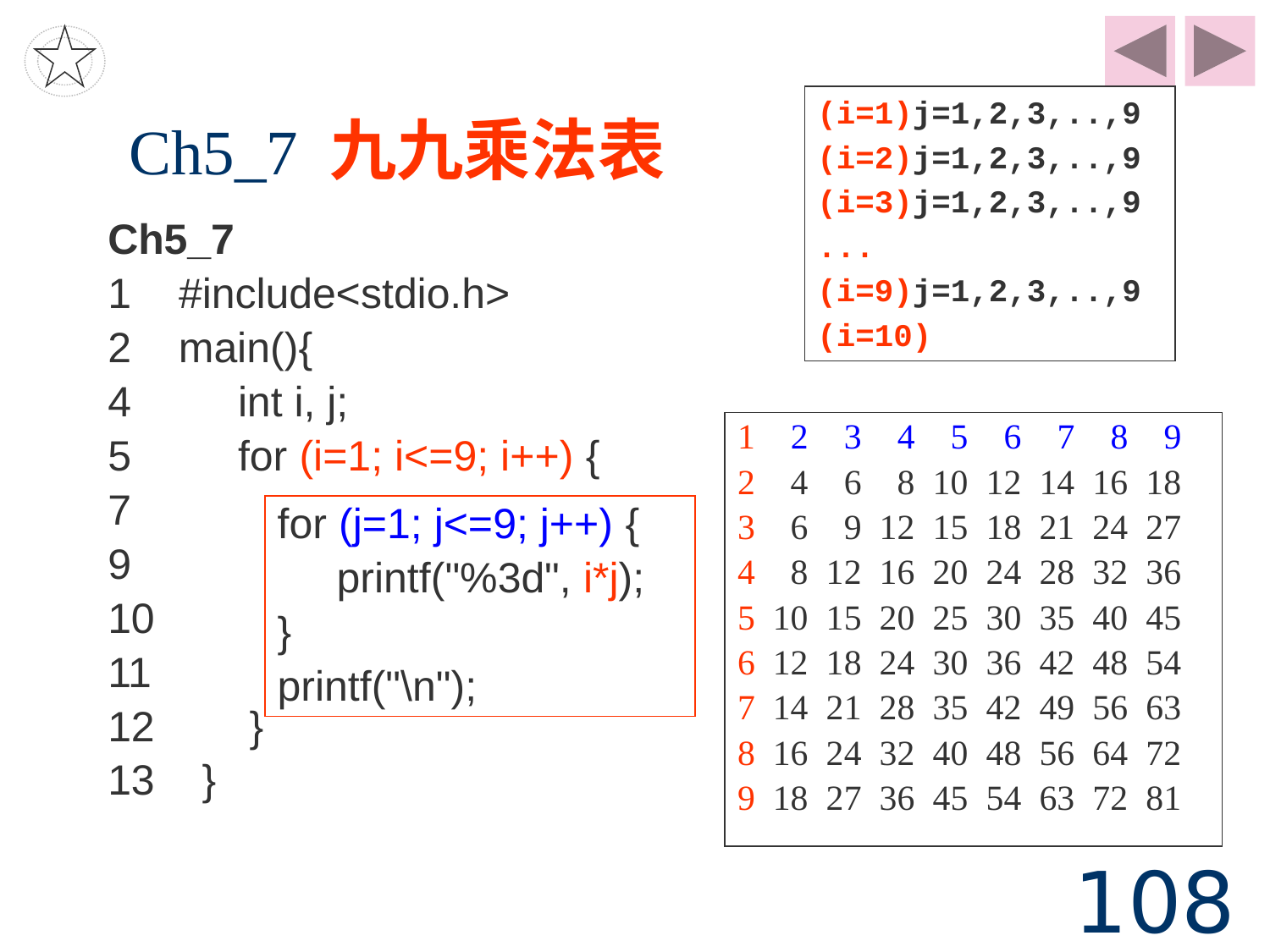

# Ch5_7 九九乘法表
(i=1)j=1,2,3,..,9
(i=2)j=1,2,3,..,9
(i=3)j=1,2,3,..,9
...
(i=9)j=1,2,3,..,9
(i=10)
Ch5_7
1    #include<stdio.h>
2    main(){
4         int i, j;
5         for (i=1; i<=9; i++) {
7
9
10
11
12        }
13    }
1    2    3    4    5    6    7    8    9
2    4    6    8  10  12  14  16  18
3    6    9  12  15  18  21  24  27
4    8  12  16  20  24  28  32  36
5  10  15  20  25  30  35  40  45
6  12  18  24  30  36  42  48  54
7  14  21  28  35  42  49  56  63
8  16  24  32  40  48  56  64  72
9  18  27  36  45  54  63  72  81
for (j=1; j<=9; j++) {
     printf("%3d", i*j);
}
printf("\n");
108